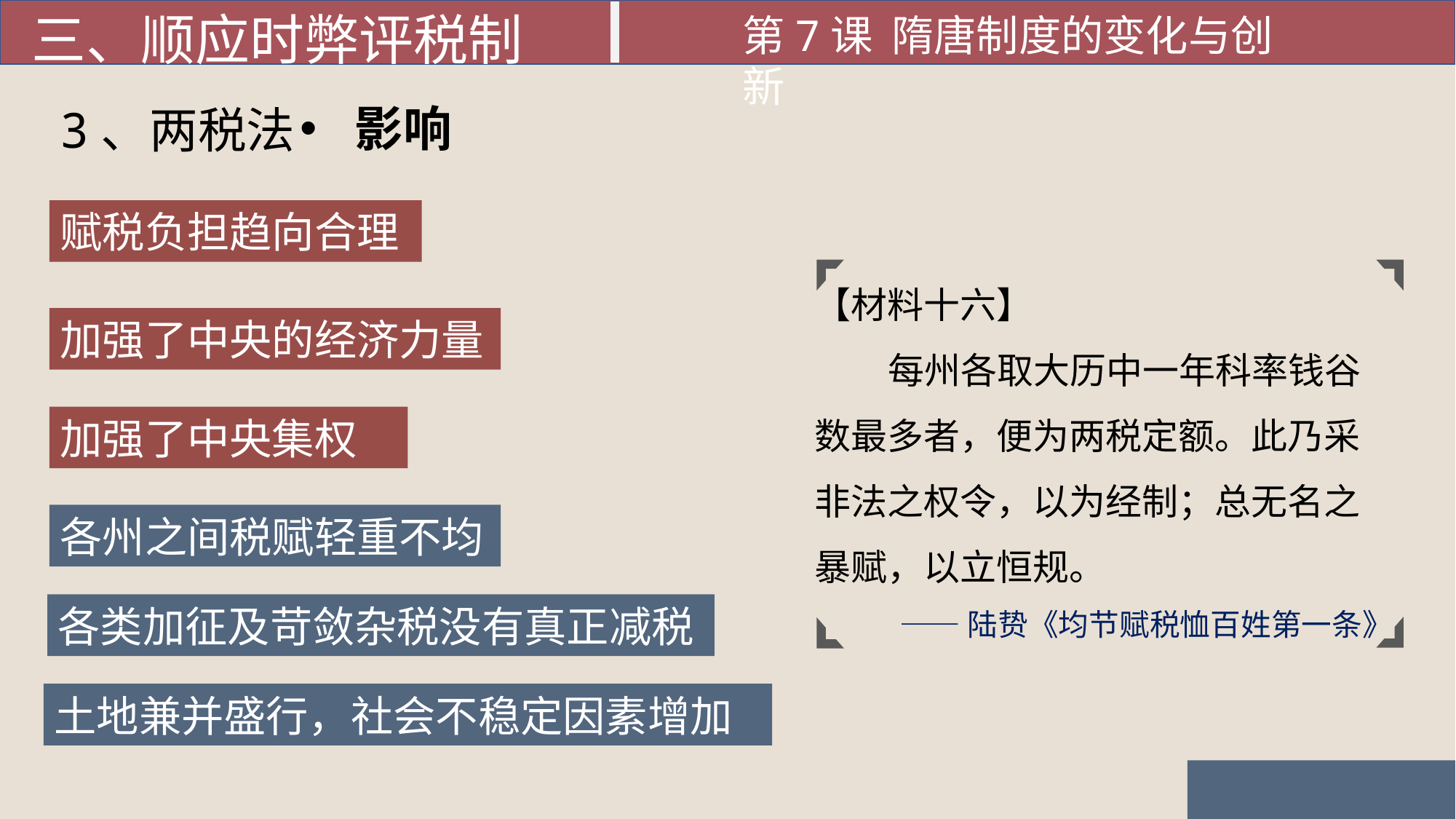

三、顺应时弊评税制

第7课  隋唐制度的变化与创新
影响
3、两税法
赋税负担趋向合理
【材料十六】
每州各取大历中一年科率钱谷数最多者，便为两税定额。此乃采非法之权令，以为经制；总无名之暴赋，以立恒规。
——陆贽《均节赋税恤百姓第一条》

加强了中央的经济力量
加强了中央集权
各州之间税赋轻重不均
各类加征及苛敛杂税没有真正减税
土地兼并盛行，社会不稳定因素增加